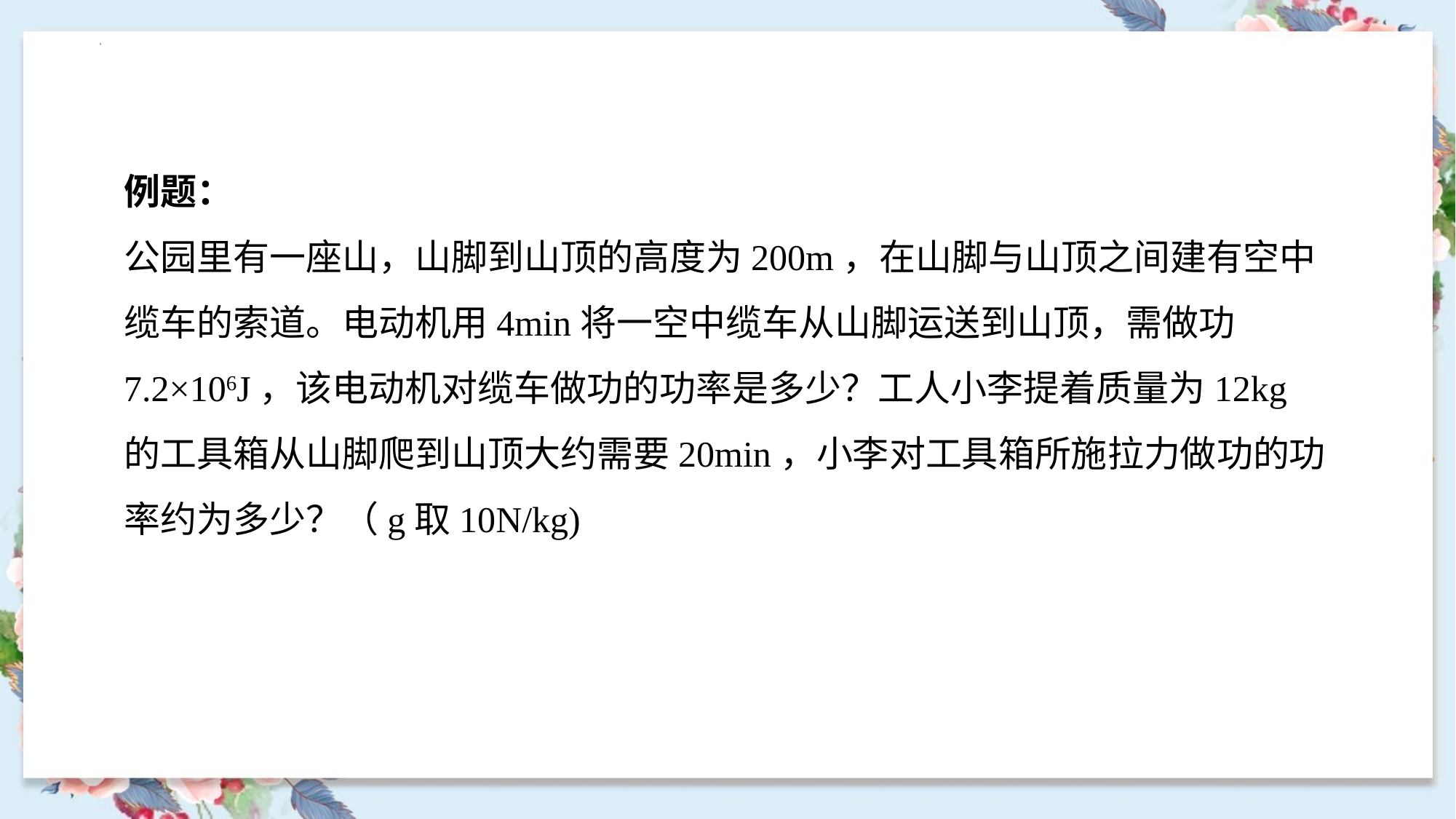

例题：
公园里有一座山，山脚到山顶的高度为200m，在山脚与山顶之间建有空中缆车的索道。电动机用4min将一空中缆车从山脚运送到山顶，需做功7.2×106J，该电动机对缆车做功的功率是多少？工人小李提着质量为12kg的工具箱从山脚爬到山顶大约需要20min，小李对工具箱所施拉力做功的功率约为多少？（g取10N/kg)